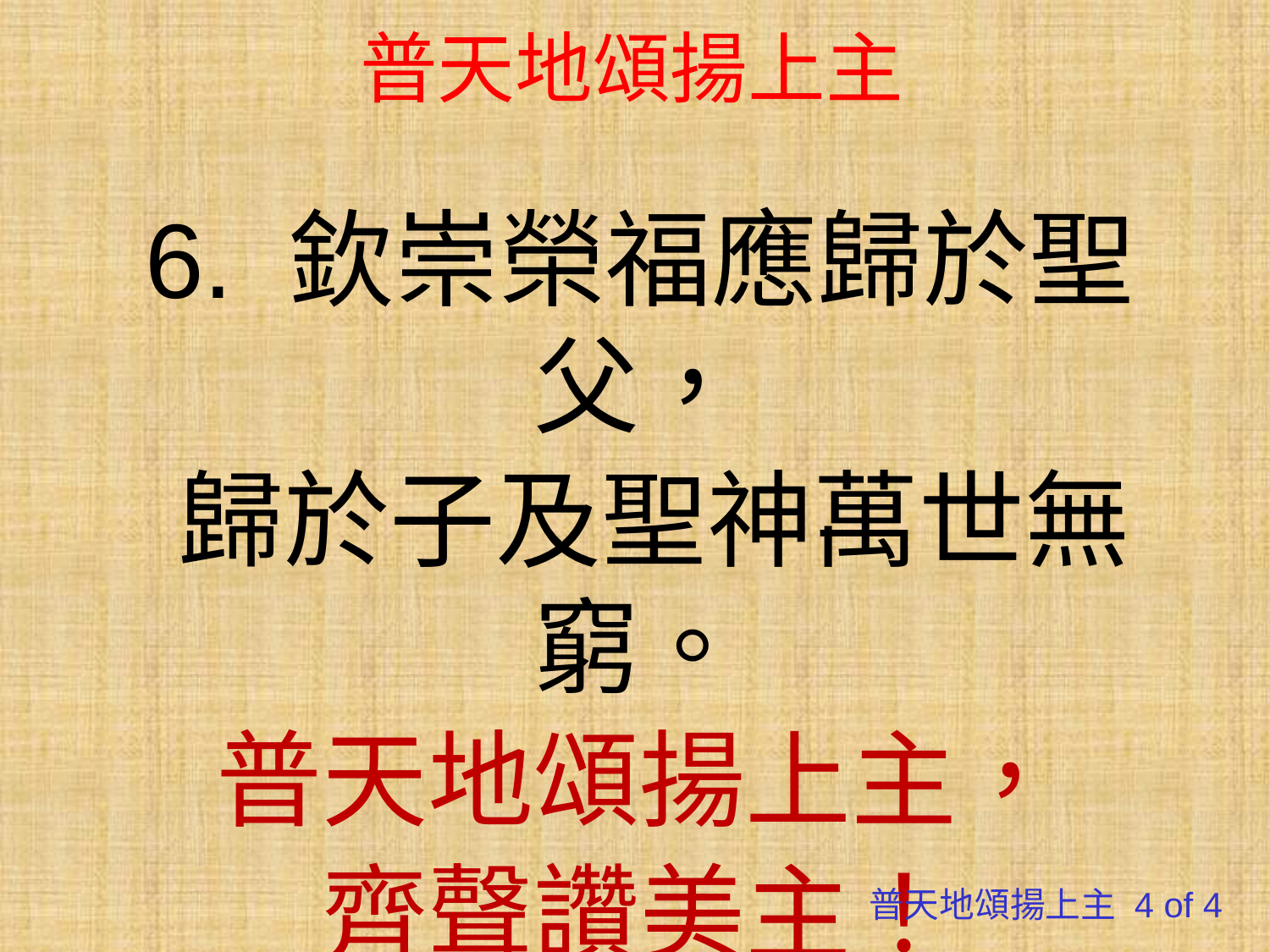

# 普天地頌揚上主
6. 欽崇榮福應歸於聖父，
 歸於子及聖神萬世無窮。
普天地頌揚上主，
齊聲讚美主！

普天地頌揚上主 4 of 4